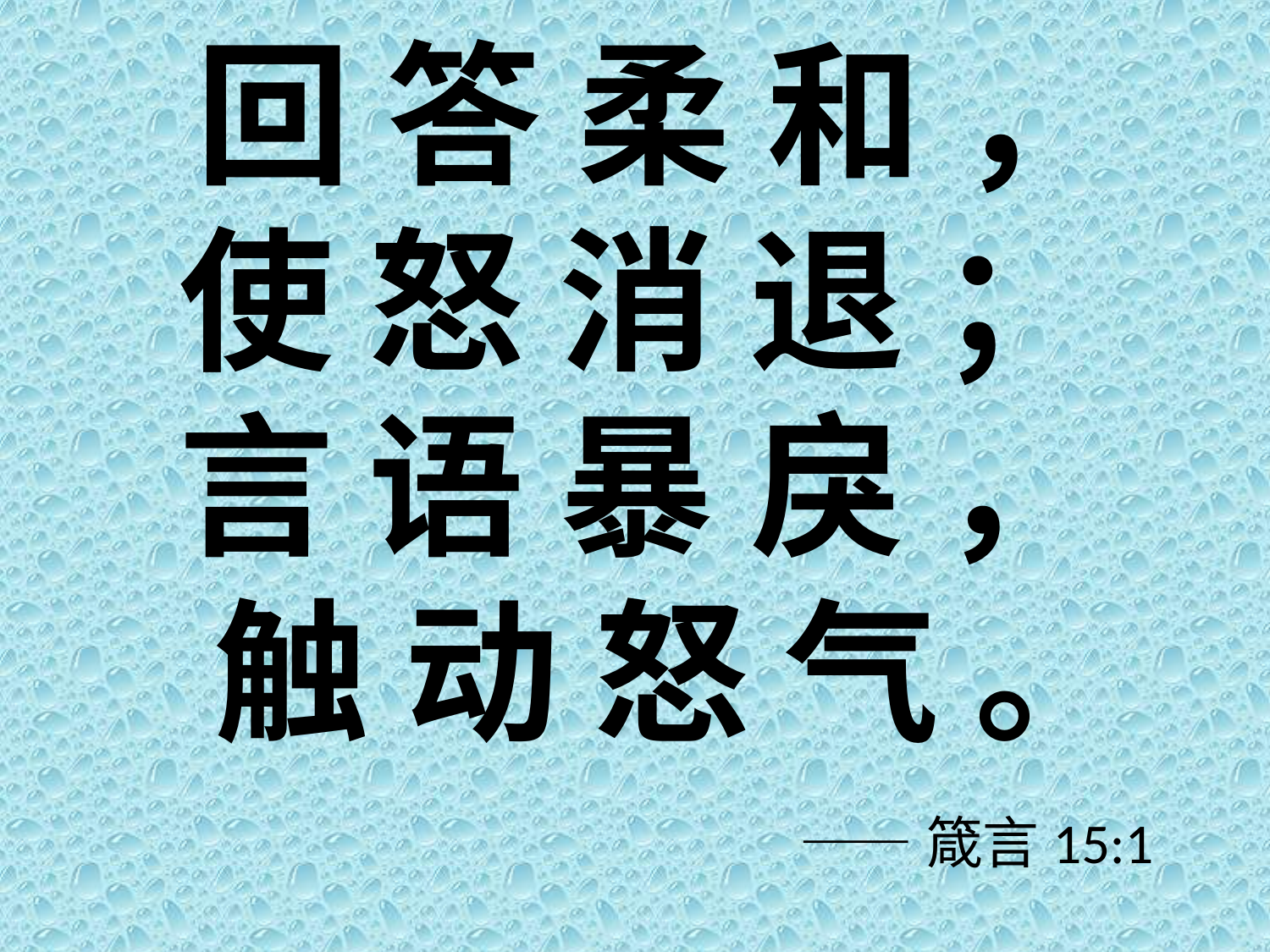

回 答 柔 和 ，
使 怒 消 退 ；   言 语 暴 戾 ，   触 动 怒 气 。
                           ——箴言15:1